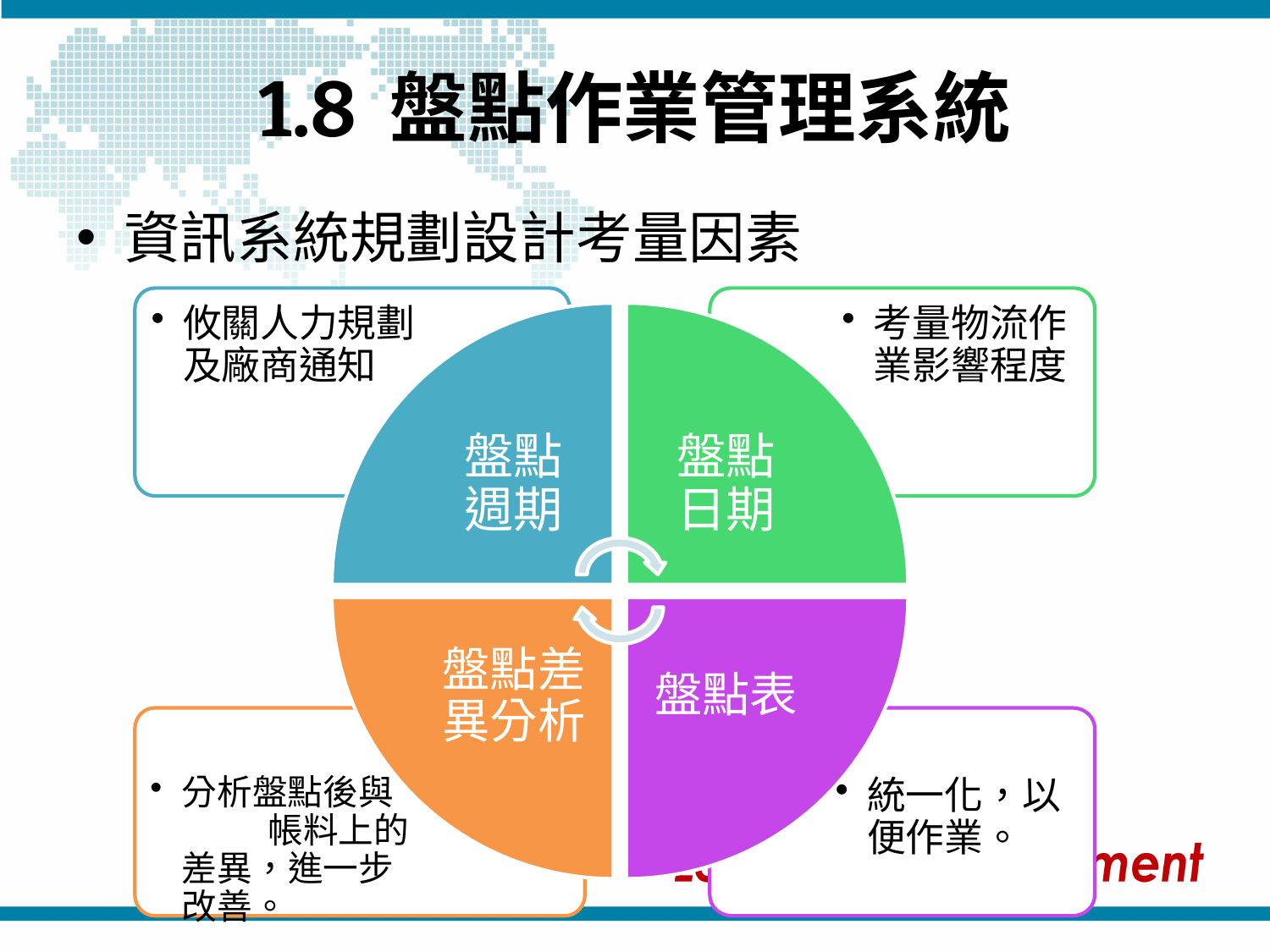

# 1.8 盤點作業管理系統
資訊系統規劃設計考量因素
攸關人力規劃及廠商通知
考量物流作業影響程度
盤點週期
盤點日期

盤點表
盤點差異分析
分析盤點後與                帳料上的差異，進一步改善。
統一化，以便作業。